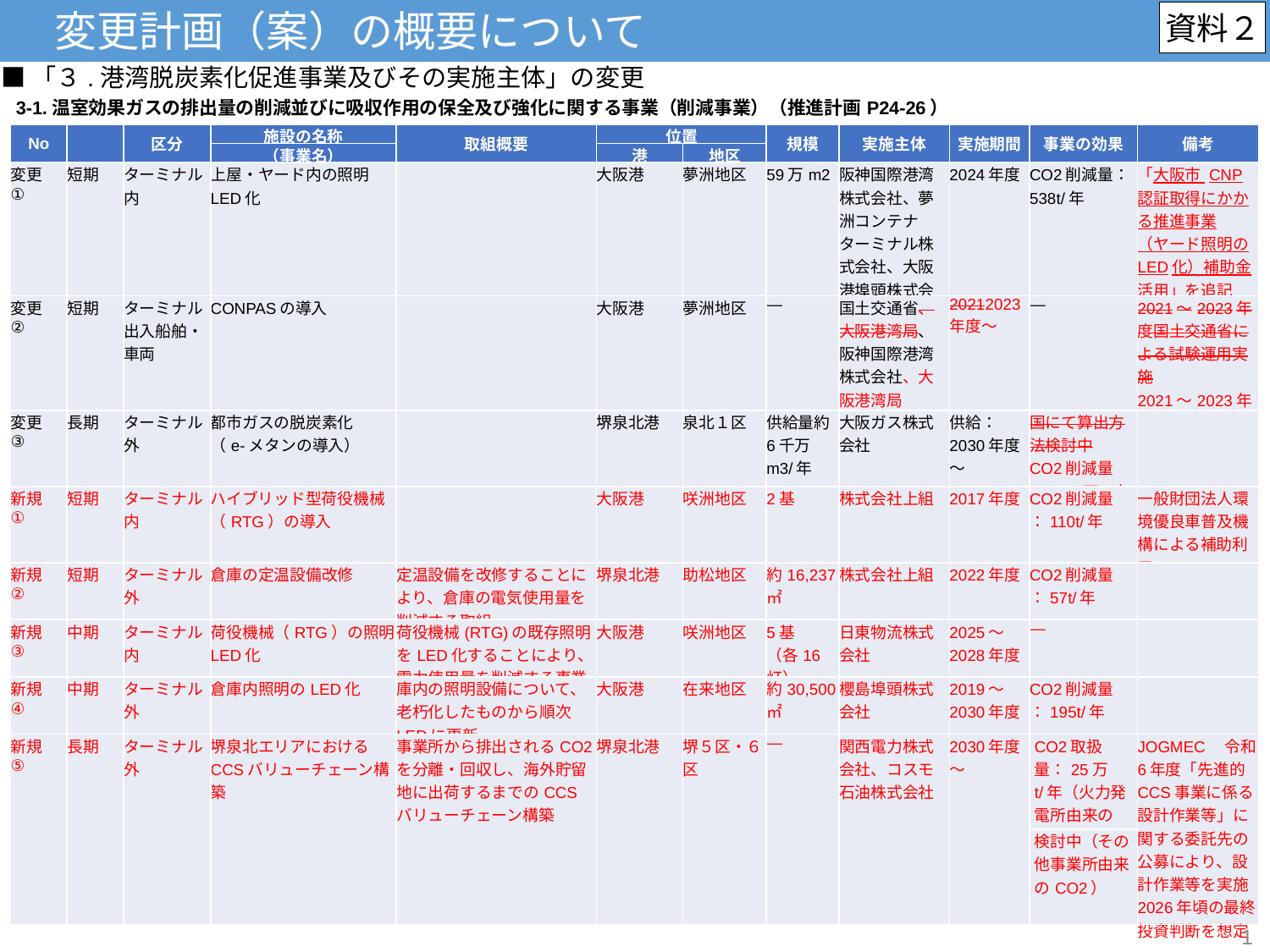

変更計画（案）の概要について
資料２
■「３.港湾脱炭素化促進事業及びその実施主体」の変更
3-1.温室効果ガスの排出量の削減並びに吸収作用の保全及び強化に関する事業（削減事業）（推進計画P24-26）
| No |  | 区分 | 施設の名称 | 取組概要 | 位置 |  | 規模 | 実施主体 | 実施期間 | 事業の効果 | 備考 |
| --- | --- | --- | --- | --- | --- | --- | --- | --- | --- | --- | --- |
|  |  |  | （事業名） |  | 港 | 地区 |  |  |  |  |  |
| 変更 ① | 短期 | ターミナル内 | 上屋・ヤード内の照明LED化 |  | 大阪港 | 夢洲地区 | 59万m2 | 阪神国際港湾株式会社、夢洲コンテナターミナル株式会社、大阪港埠頭株式会社 | 2024年度 | CO2削減量：538t/年 | 「大阪市 CNP認証取得にかかる推進事業（ヤード照明のLED化）補助金活用」を追記 |
| 変更 ② | 短期 | ターミナル出入船舶・車両 | CONPASの導入 |  | 大阪港 | 夢洲地区 | ― | 国土交通省、大阪港湾局、阪神国際港湾株式会社、大阪港湾局 | 20212023年度～ | ― | 2021～2023年度国土交通省による試験運用実施 2021～2023年度試験運用 |
| 変更 ③ | 長期 | ターミナル外 | 都市ガスの脱炭素化 （e-メタンの導入） |  | 堺泉北港 | 泉北１区 | 供給量約6千万m3/年 | 大阪ガス株式会社 | 供給： 2030年度～ | 国にて算出方法検討中 CO2削減量 ：11.8万t/年 |  |
| 新規 ① | 短期 | ターミナル内 | ハイブリッド型荷役機械（RTG）の導入 |  | 大阪港 | 咲洲地区 | 2基 | 株式会社上組 | 2017年度 | CO2削減量 ：110t/年 | 一般財団法人環境優良車普及機構による補助利用 |
| 新規 ② | 短期 | ターミナル外 | 倉庫の定温設備改修 | 定温設備を改修することにより、倉庫の電気使用量を削減する取組 | 堺泉北港 | 助松地区 | 約16,237㎡ | 株式会社上組 | 2022年度 | CO2削減量 ：57t/年 |  |
| 新規 ③ | 中期 | ターミナル内 | 荷役機械（RTG）の照明LED化 | 荷役機械(RTG)の既存照明をLED化することにより、電力使用量を削減する事業 | 大阪港 | 咲洲地区 | 5基 （各16灯） | 日東物流株式会社 | 2025～2028年度 | ― |  |
| 新規 ④ | 中期 | ターミナル外 | 倉庫内照明のLED化 | 庫内の照明設備について、老朽化したものから順次LEDに更新 | 大阪港 | 在来地区 | 約30,500㎡ | 櫻島埠頭株式会社 | 2019～2030年度 | CO2削減量 ：195t/年 |  |
| 新規 ⑤ | 長期 | ターミナル外 | 堺泉北エリアにおけるCCSバリューチェーン構築 | 事業所から排出されるCO2を分離・回収し、海外貯留地に出荷するまでのCCSバリューチェーン構築 | 堺泉北港 | 堺５区・６区 | ― | 関西電力株式会社、コスモ石油株式会社 | 2030年度～ | CO2取扱量：25万t/年（火力発電所由来のCO2） | JOGMEC　令和6年度「先進的CCS事業に係る設計作業等」に関する委託先の公募により、設計作業等を実施 2026年頃の最終投資判断を想定 |
|  |  |  |  |  |  |  |  |  |  | 検討中（その他事業所由来のCO2） |  |
1